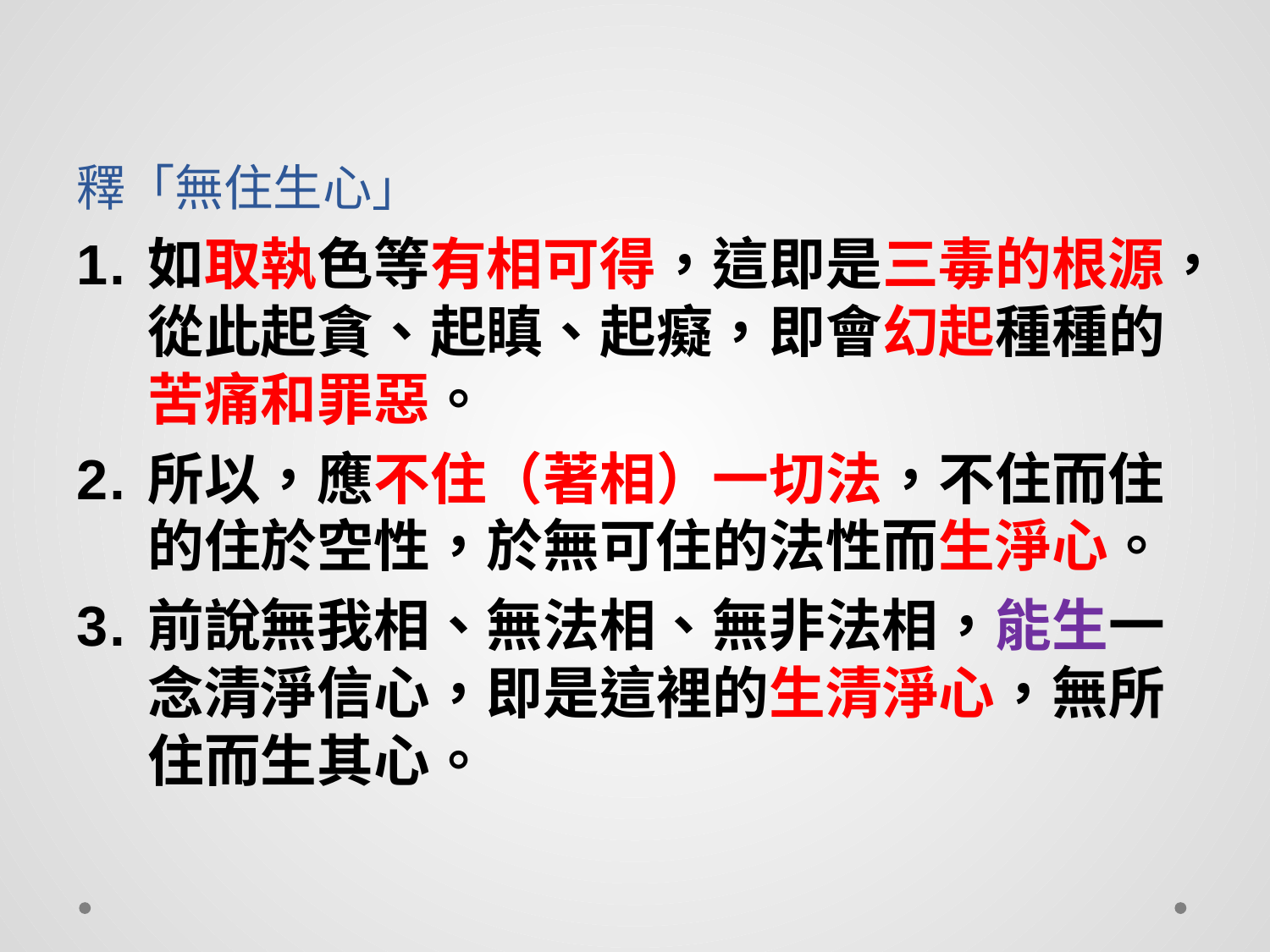

# 釋「無住生心」
如取執色等有相可得，這即是三毒的根源，從此起貪、起瞋、起癡，即會幻起種種的苦痛和罪惡。
所以，應不住（著相）一切法，不住而住的住於空性，於無可住的法性而生淨心。
前說無我相、無法相、無非法相，能生一念清淨信心，即是這裡的生清淨心，無所住而生其心。